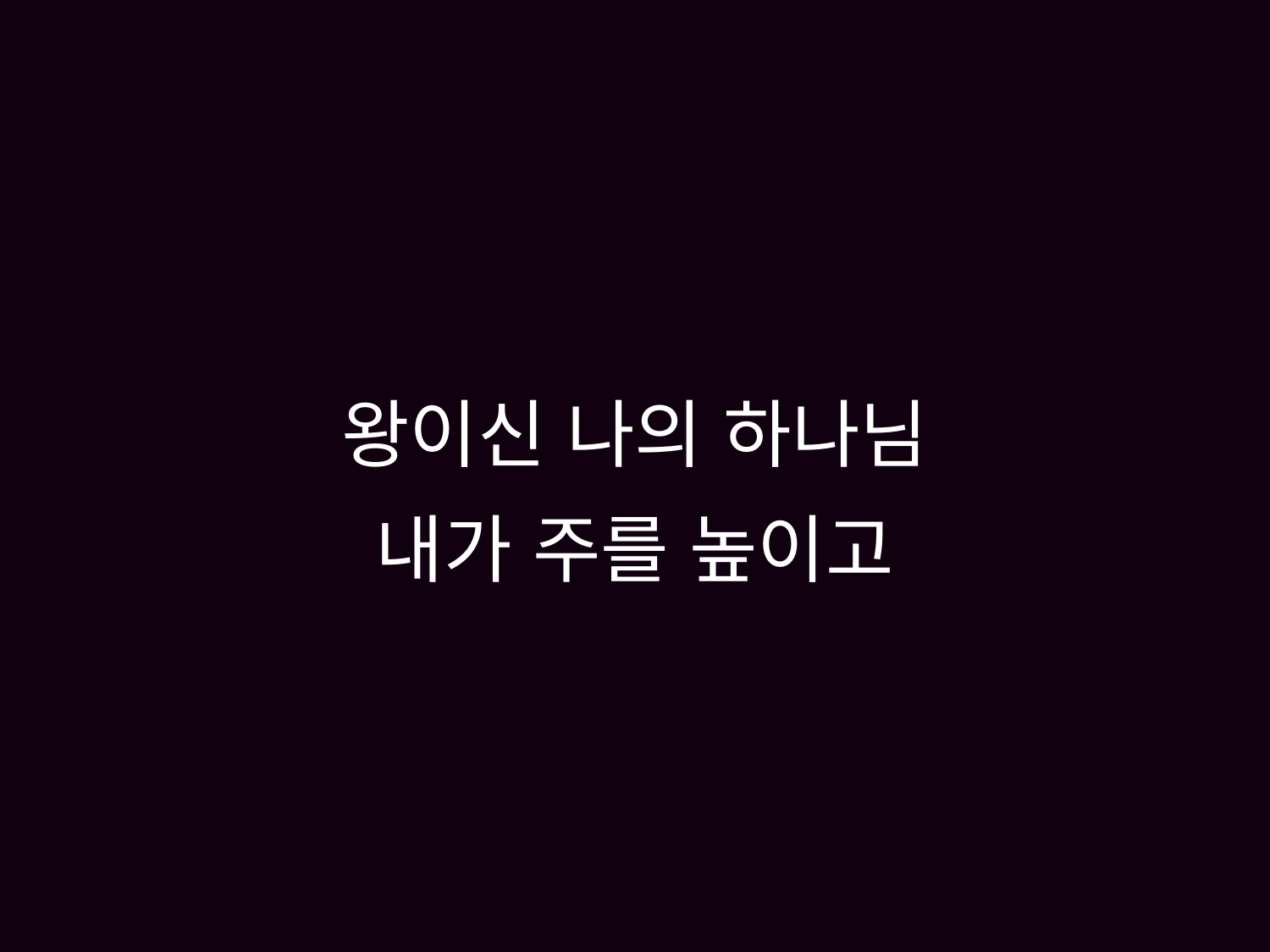

# 왕이신 나의 하나님 내가 주를 높이고